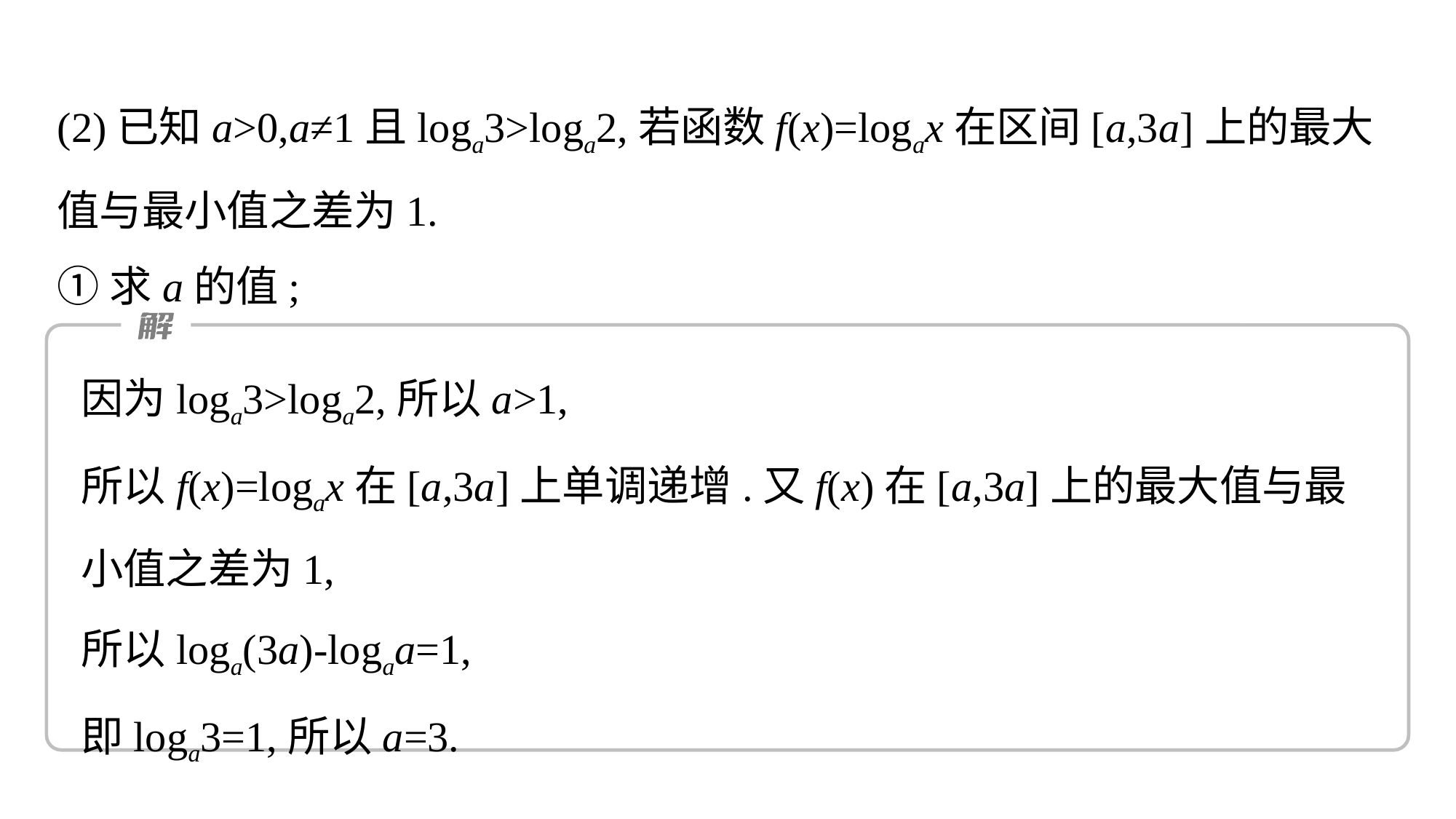

(2)已知a>0,a≠1且loga3>loga2,若函数f(x)=logax在区间[a,3a]上的最大值与最小值之差为1.
①求a的值;

因为loga3>loga2,所以a>1,
所以f(x)=logax在[a,3a]上单调递增.又f(x)在[a,3a]上的最大值与最小值之差为1,
所以loga(3a)-logaa=1,
即loga3=1,所以a=3.